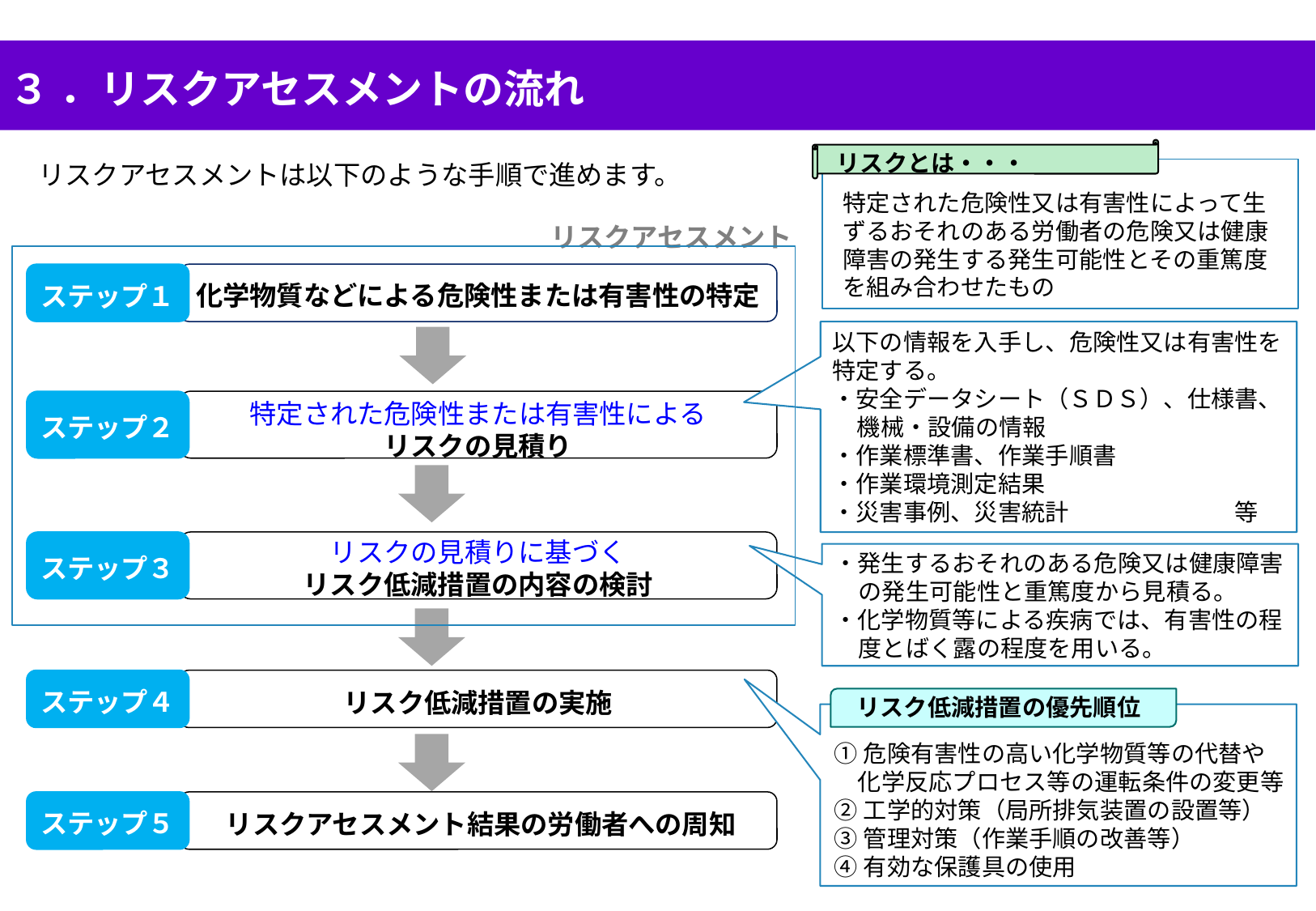

３ ．リスクアセスメントの流れ

　リスクとは・・・
リスクアセスメントは以下のような手順で進めます。

特定された危険性又は有害性によって生ずるおそれのある労働者の危険又は健康障害の発生する発生可能性とその重篤度を組み合わせたもの
リスクアセスメント

ステップ１
化学物質などによる危険性または有害性の特定
以下の情報を入手し、危険性又は有害性を特定する。
・安全データシート（ＳＤＳ）、仕様書、機械・設備の情報
・作業標準書、作業手順書
・作業環境測定結果
・災害事例、災害統計　　　　　　　等

ステップ２
特定された危険性または有害性による
リスクの見積り

ステップ３
リスクの見積りに基づく
リスク低減措置の内容の検討
・発生するおそれのある危険又は健康障害の発生可能性と重篤度から見積る。
・化学物質等による疾病では、有害性の程度とばく露の程度を用いる。

ステップ４
リスク低減措置の実施
リスク低減措置の優先順位

①危険有害性の高い化学物質等の代替や化学反応プロセス等の運転条件の変更等
②工学的対策（局所排気装置の設置等）
③管理対策（作業手順の改善等）
④有効な保護具の使用

ステップ５
    リスクアセスメント結果の労働者への周知
17